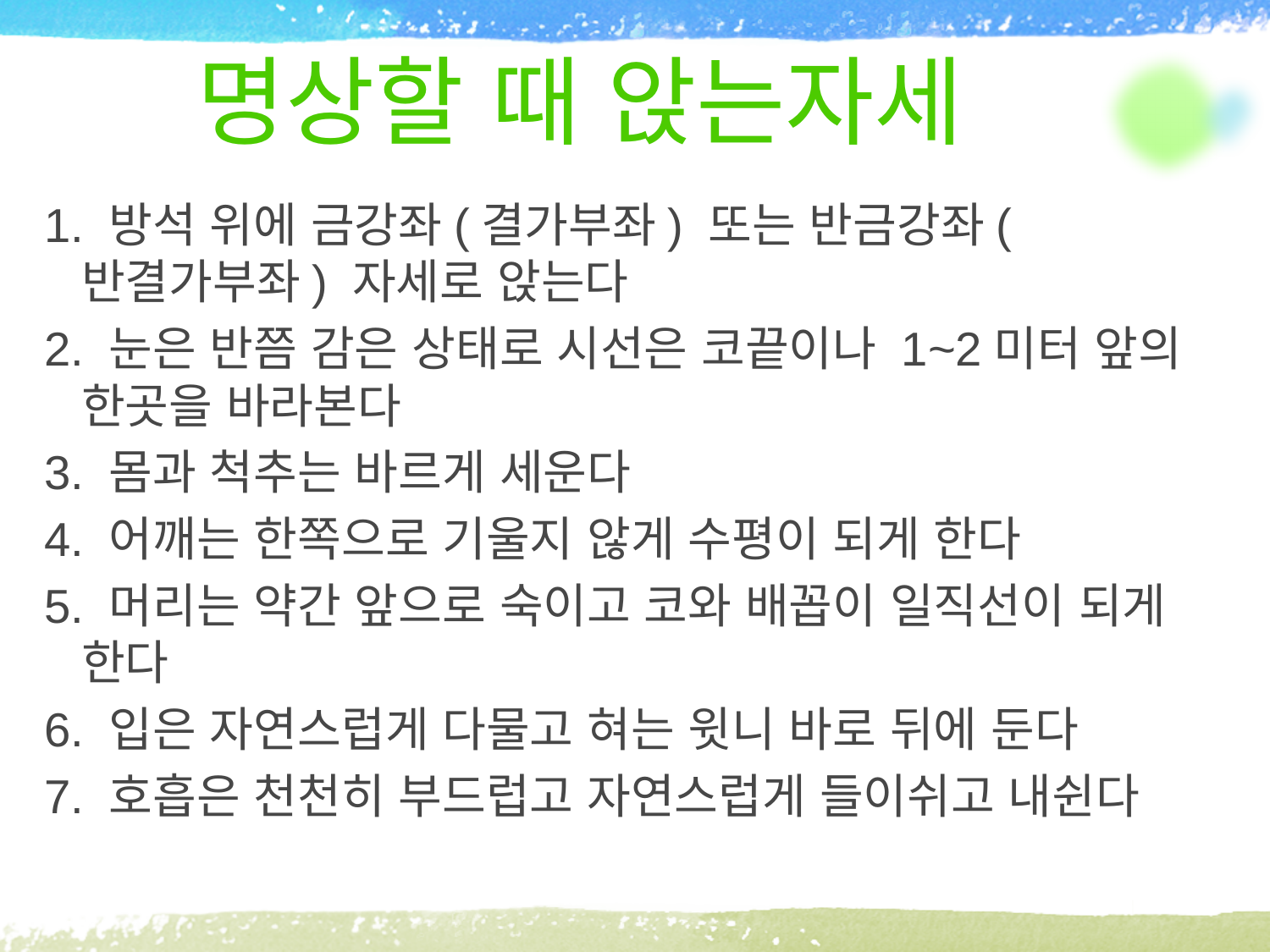

# 명상할 때 앉는자세
1. 방석 위에 금강좌(결가부좌) 또는 반금강좌(반결가부좌) 자세로 앉는다
2. 눈은 반쯤 감은 상태로 시선은 코끝이나 1~2미터 앞의 한곳을 바라본다
3. 몸과 척추는 바르게 세운다
4. 어깨는 한쪽으로 기울지 않게 수평이 되게 한다
5. 머리는 약간 앞으로 숙이고 코와 배꼽이 일직선이 되게 한다
6. 입은 자연스럽게 다물고 혀는 윗니 바로 뒤에 둔다
7. 호흡은 천천히 부드럽고 자연스럽게 들이쉬고 내쉰다